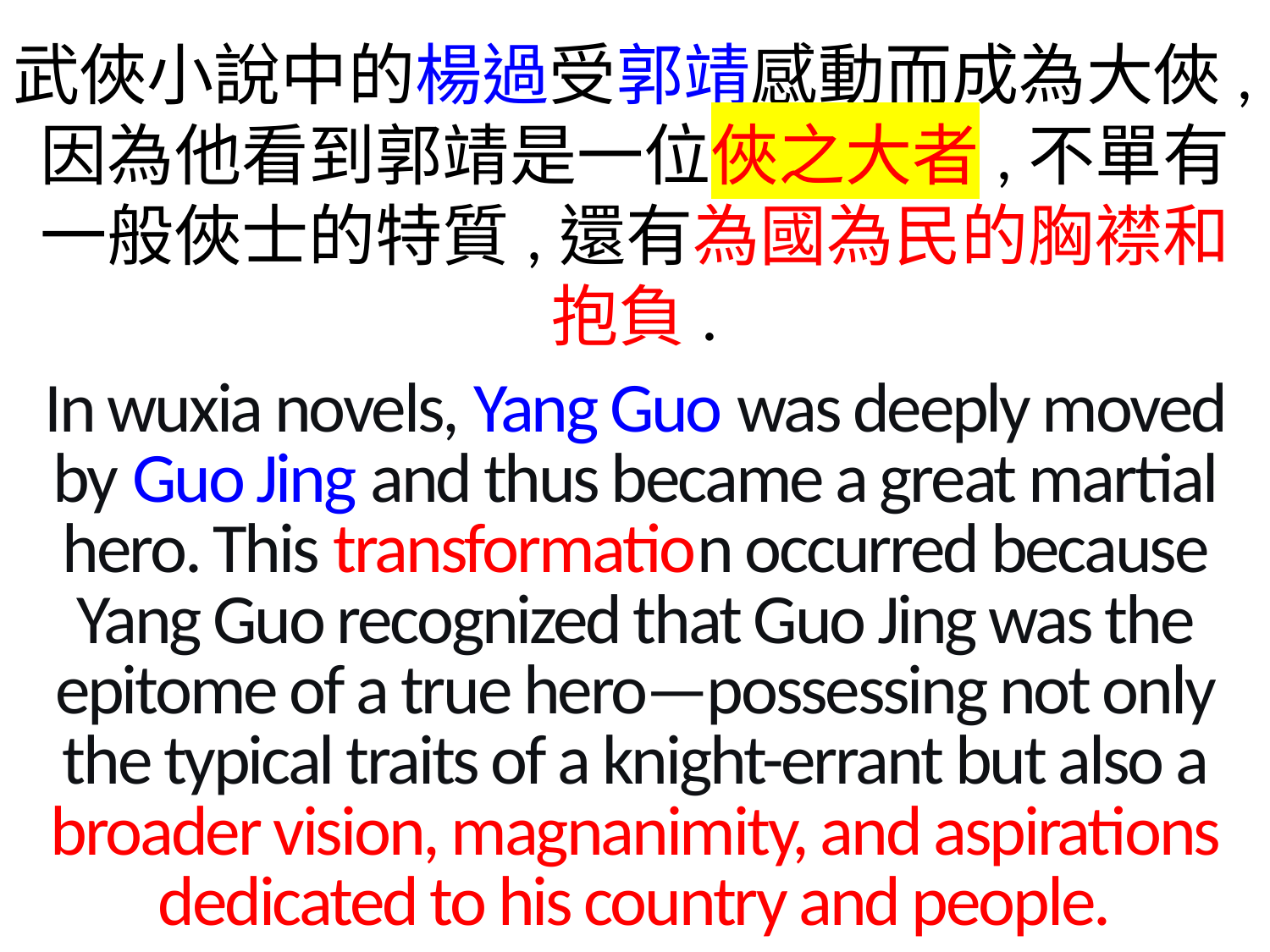

武俠小說中的楊過受郭靖感動而成為大俠,因為他看到郭靖是一位俠之大者,不單有一般俠士的特質,還有為國為民的胸襟和抱負.
In wuxia novels, Yang Guo was deeply moved by Guo Jing and thus became a great martial hero. This transformation occurred because Yang Guo recognized that Guo Jing was the epitome of a true hero—possessing not only the typical traits of a knight-errant but also a broader vision, magnanimity, and aspirations dedicated to his country and people.